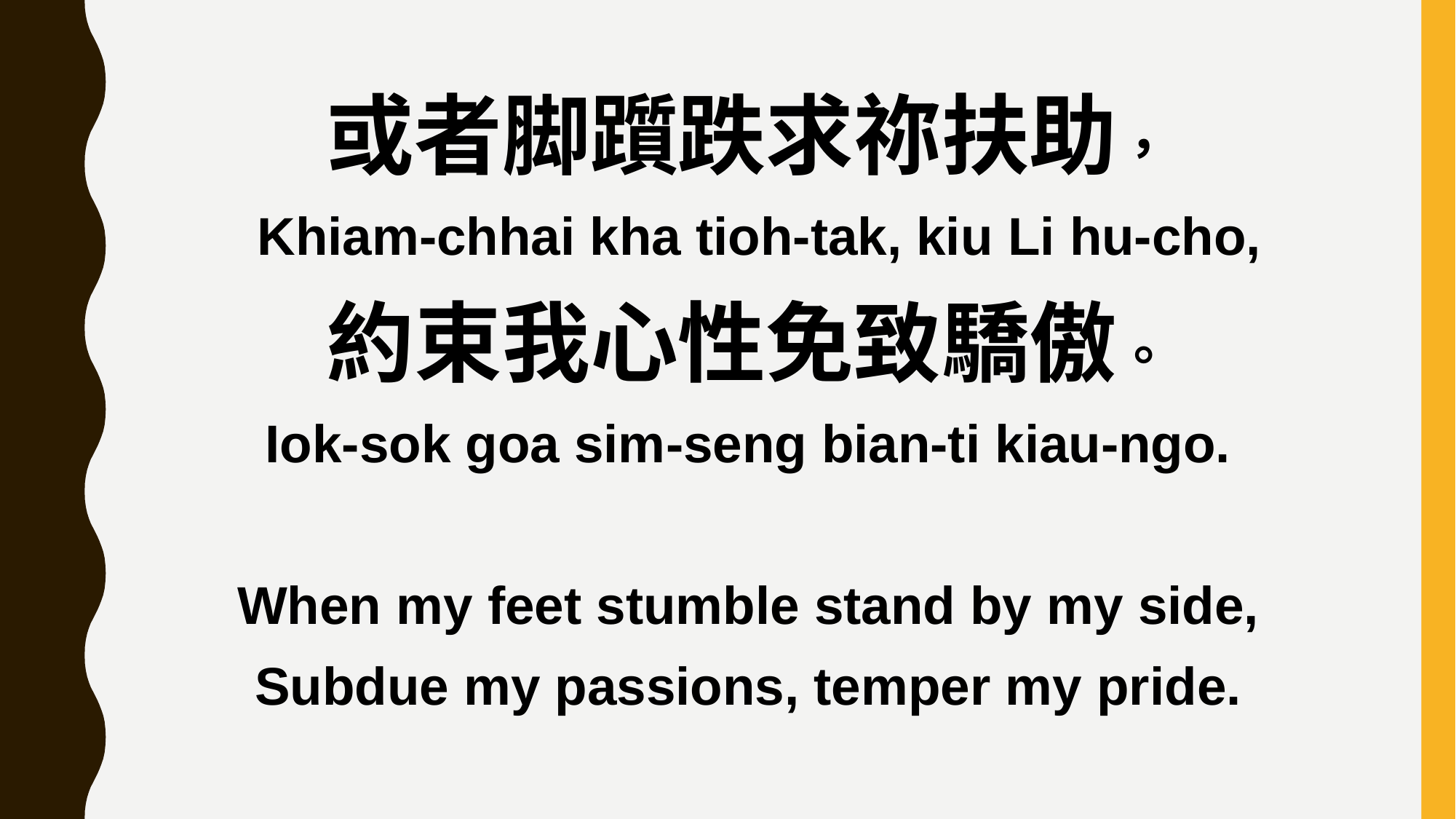

或者脚躓跌求祢扶助，
    Khiam-chhai kha tioh-tak, kiu Li hu-cho,
約束我心性免致驕傲。
Iok-sok goa sim-seng bian-ti kiau-ngo.

When my feet stumble stand by my side,
Subdue my passions, temper my pride.